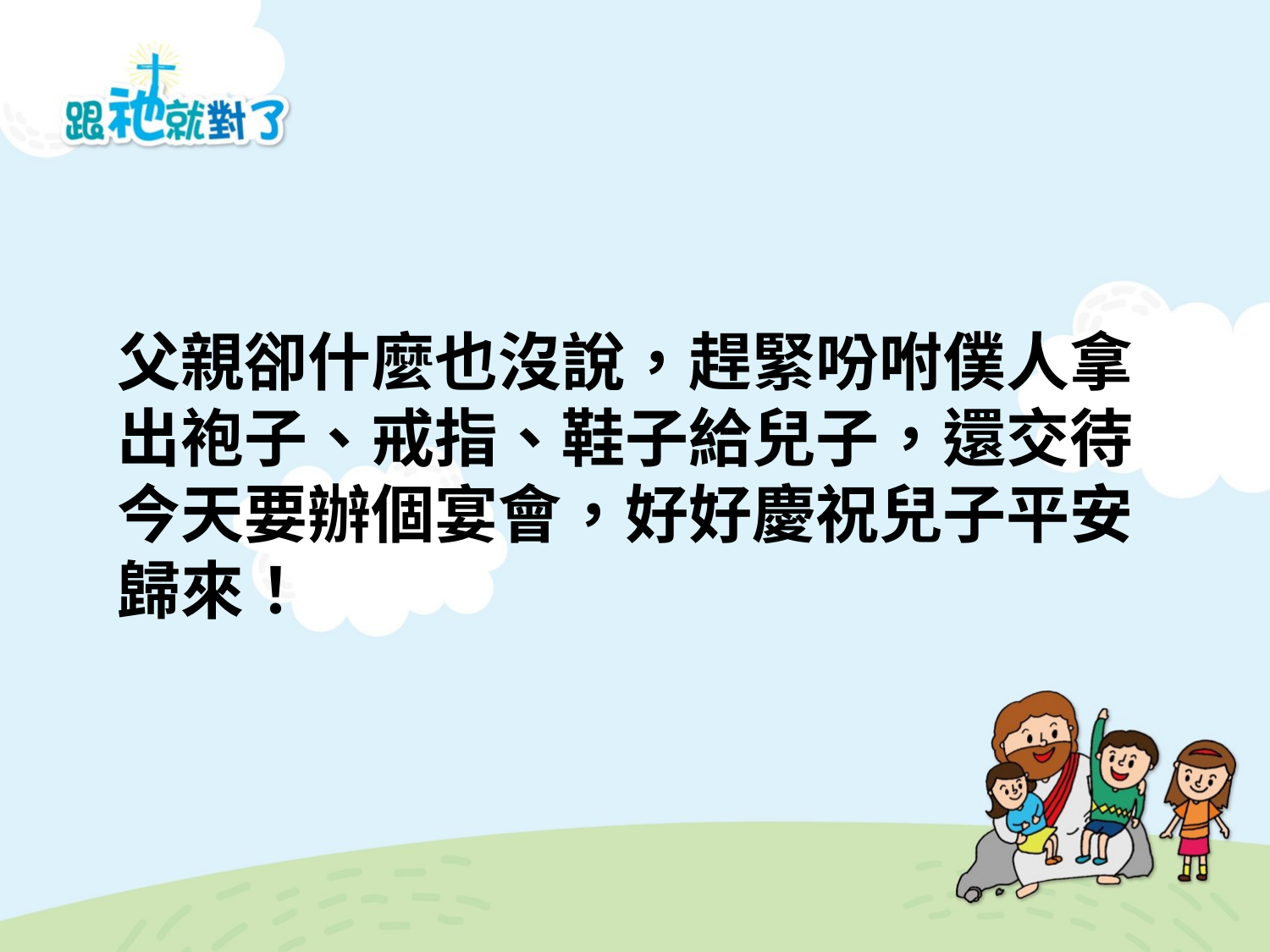

父親卻什麼也沒說，趕緊吩咐僕人拿出袍子、戒指、鞋子給兒子，還交待今天要辦個宴會，好好慶祝兒子平安歸來！